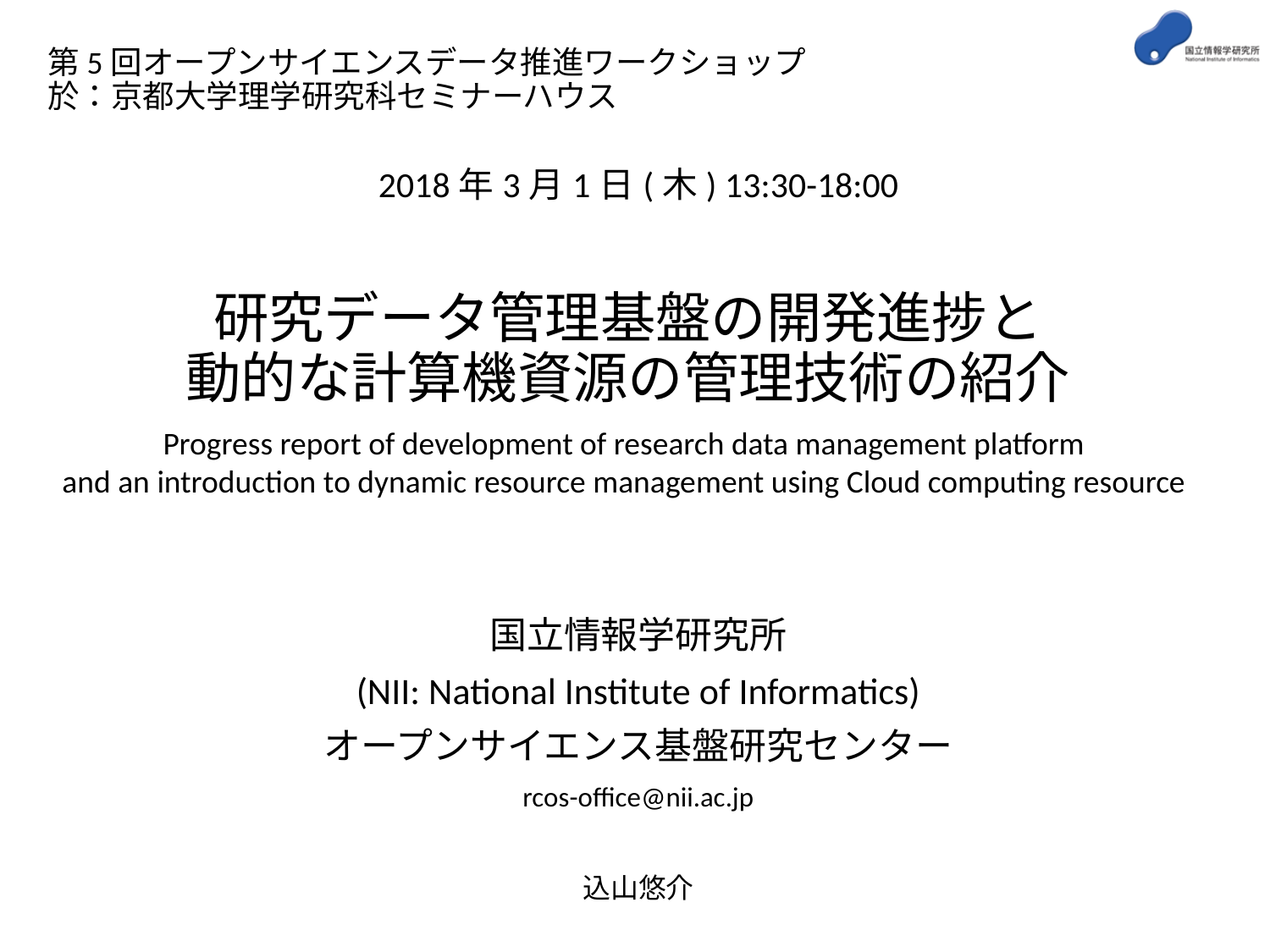

# 第5回オープンサイエンスデータ推進ワークショップ於：京都大学理学研究科セミナーハウス
2018年3月1日(木) 13:30-18:00
研究データ管理基盤の開発進捗と
動的な計算機資源の管理技術の紹介
Progress report of development of research data management platform
and an introduction to dynamic resource management using Cloud computing resource
国立情報学研究所
(NII: National Institute of Informatics)
オープンサイエンス基盤研究センター
rcos-office@nii.ac.jp

込山悠介